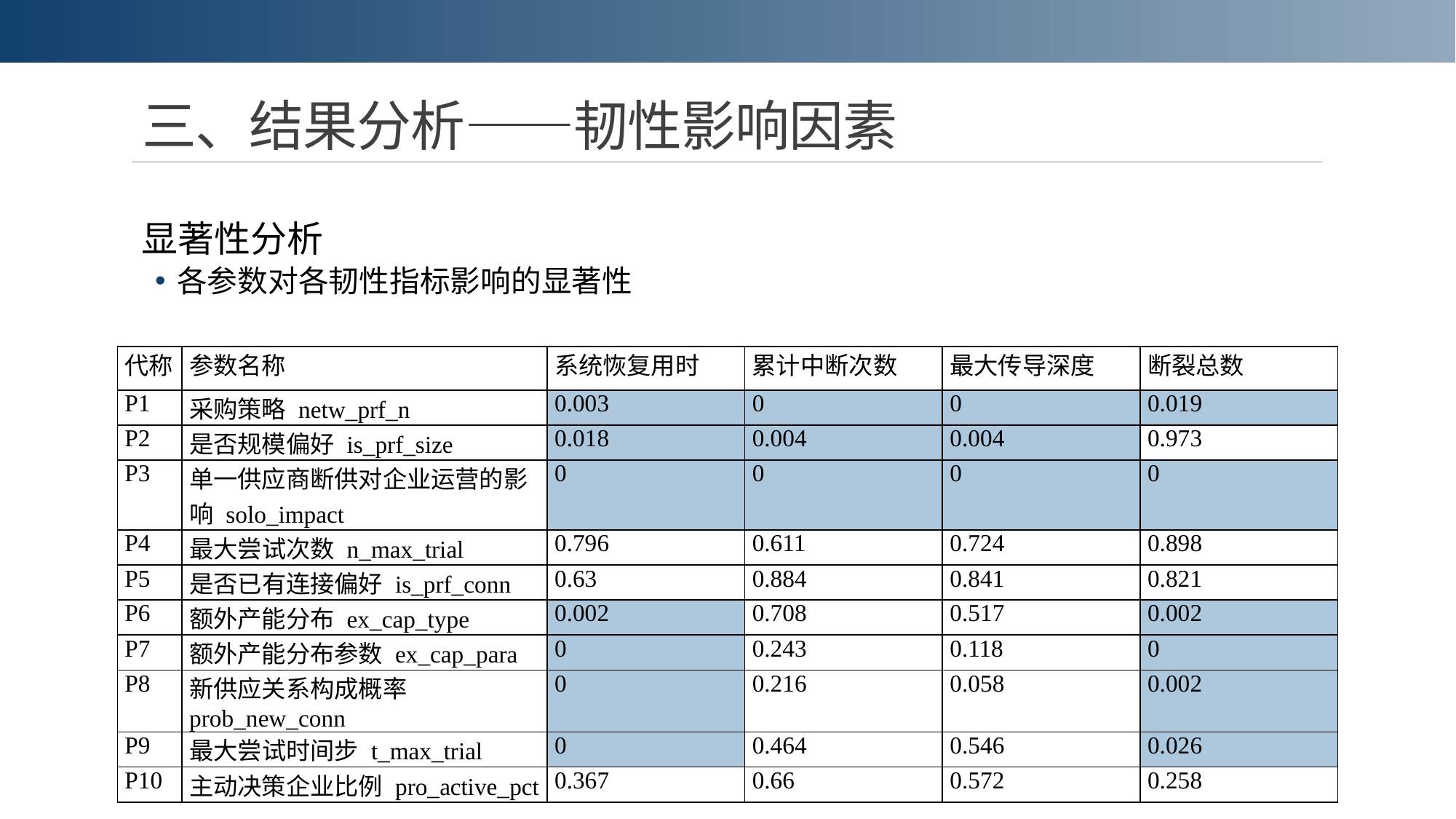

# 三、结果分析——韧性影响因素
显著性分析
各参数对各韧性指标影响的显著性
| 代称 | 参数名称 | 系统恢复用时 | 累计中断次数 | 最大传导深度 | 断裂总数 |
| --- | --- | --- | --- | --- | --- |
| P1 | 采购策略 netw\_prf\_n | 0.003 | 0 | 0 | 0.019 |
| P2 | 是否规模偏好 is\_prf\_size | 0.018 | 0.004 | 0.004 | 0.973 |
| P3 | 单一供应商断供对企业运营的影响 solo\_impact | 0 | 0 | 0 | 0 |
| P4 | 最大尝试次数 n\_max\_trial | 0.796 | 0.611 | 0.724 | 0.898 |
| P5 | 是否已有连接偏好 is\_prf\_conn | 0.63 | 0.884 | 0.841 | 0.821 |
| P6 | 额外产能分布 ex\_cap\_type | 0.002 | 0.708 | 0.517 | 0.002 |
| P7 | 额外产能分布参数 ex\_cap\_para | 0 | 0.243 | 0.118 | 0 |
| P8 | 新供应关系构成概率 prob\_new\_conn | 0 | 0.216 | 0.058 | 0.002 |
| P9 | 最大尝试时间步 t\_max\_trial | 0 | 0.464 | 0.546 | 0.026 |
| P10 | 主动决策企业比例 pro\_active\_pct | 0.367 | 0.66 | 0.572 | 0.258 |